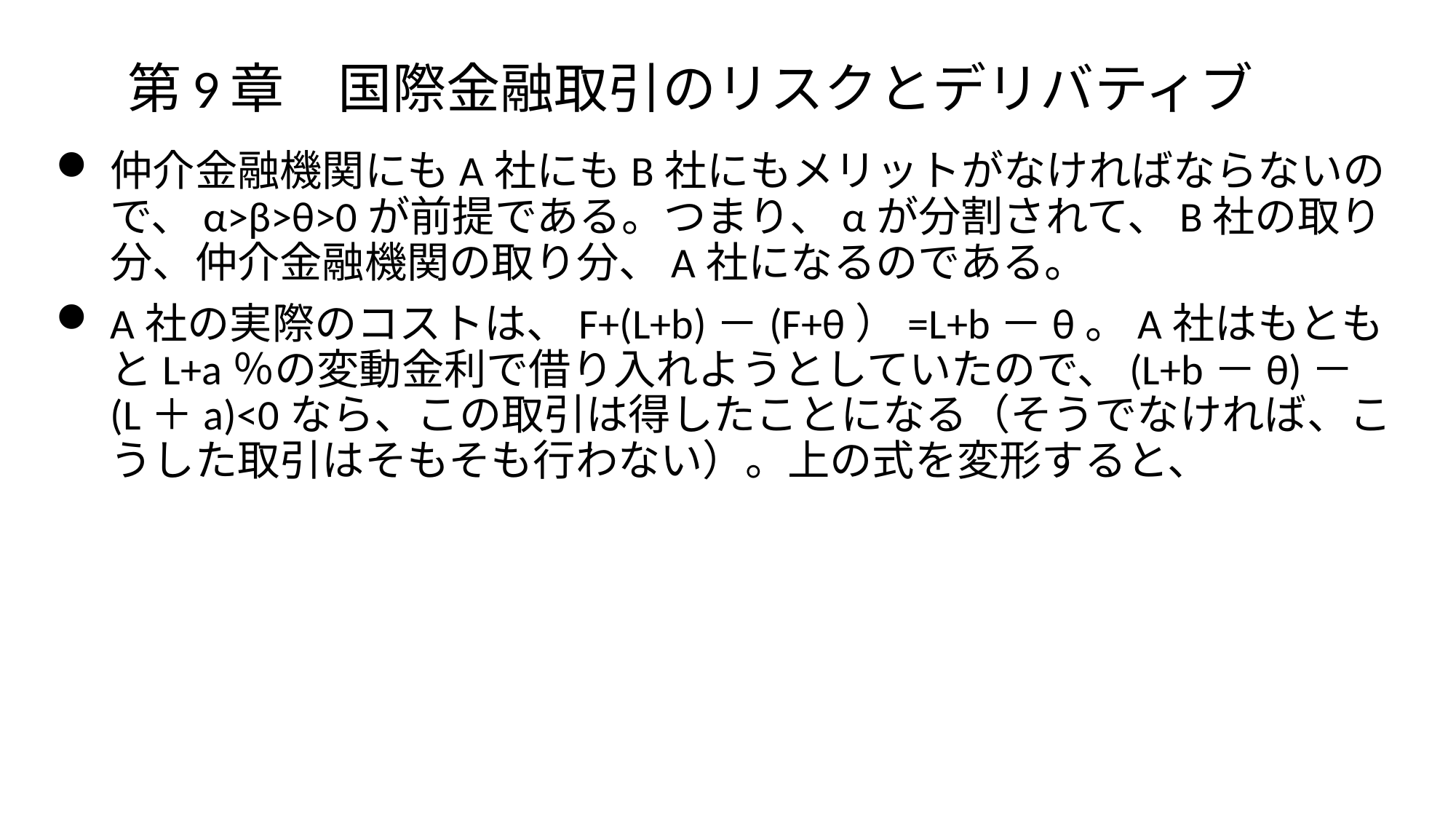

# 第9章　国際金融取引のリスクとデリバティブ
仲介金融機関にもA社にもB社にもメリットがなければならないので、α>β>θ>0が前提である。つまり、αが分割されて、B社の取り分、仲介金融機関の取り分、A社になるのである。
A社の実際のコストは、F+(L+b)－(F+θ）=L+b－θ。A社はもともとL+a％の変動金利で借り入れようとしていたので、(L+b－θ)－(L＋a)<0なら、この取引は得したことになる（そうでなければ、こうした取引はそもそも行わない）。上の式を変形すると、